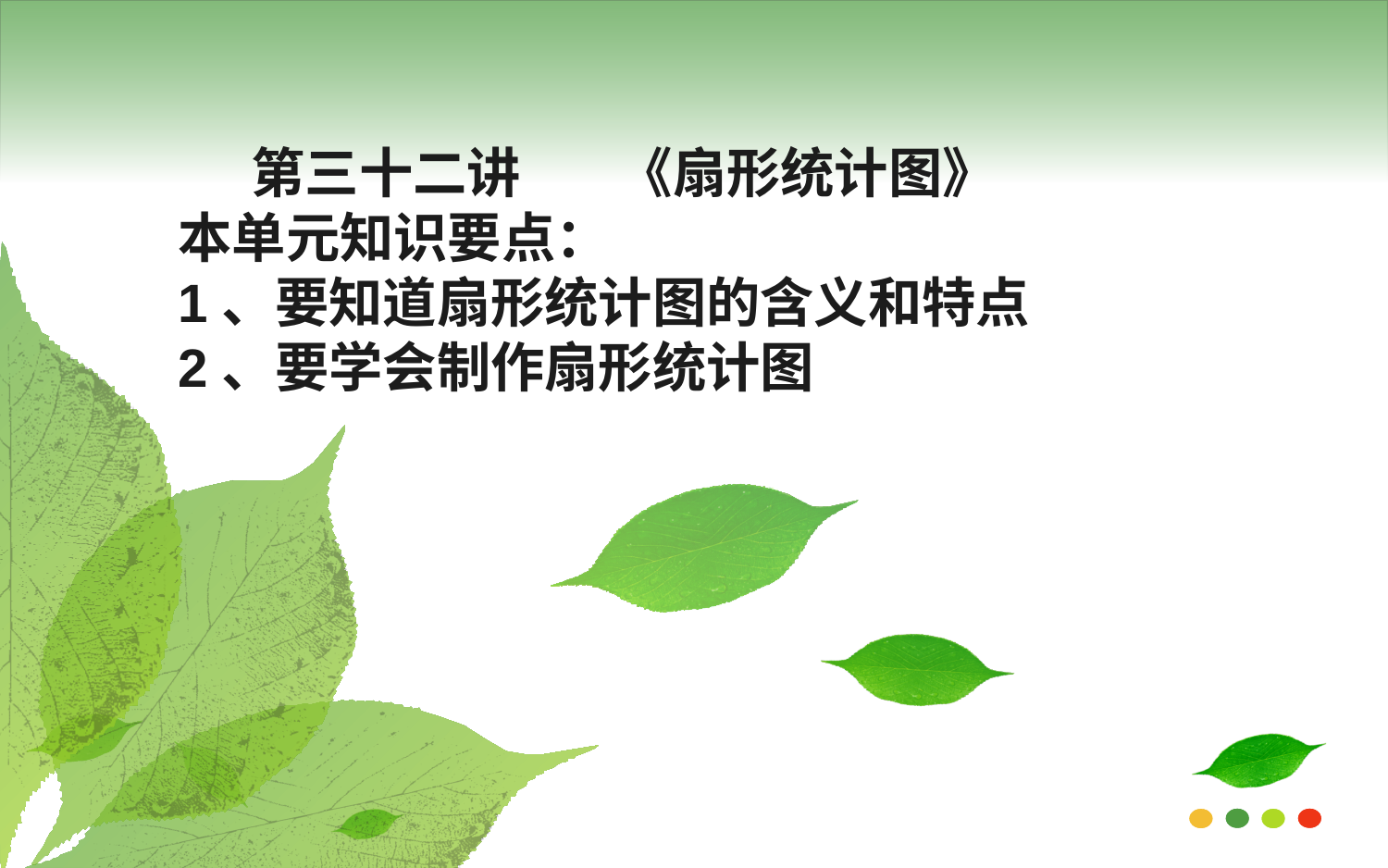

第三十二讲        《扇形统计图》
本单元知识要点：
1、要知道扇形统计图的含义和特点
2、要学会制作扇形统计图